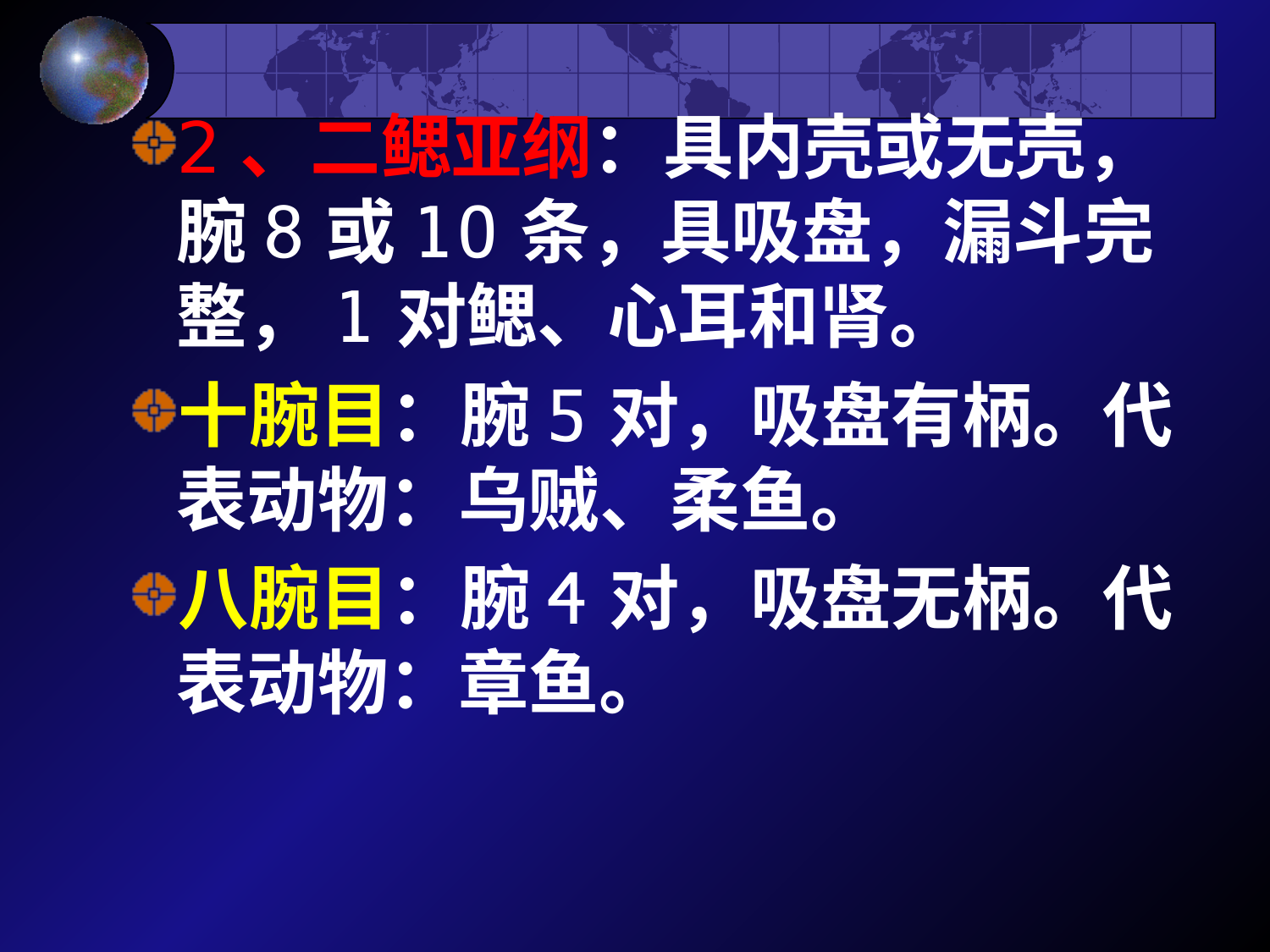

2、二鳃亚纲：具内壳或无壳，腕8或10条，具吸盘，漏斗完整，1对鳃、心耳和肾。
十腕目：腕5对，吸盘有柄。代表动物：乌贼、柔鱼。
八腕目：腕4对，吸盘无柄。代表动物：章鱼。